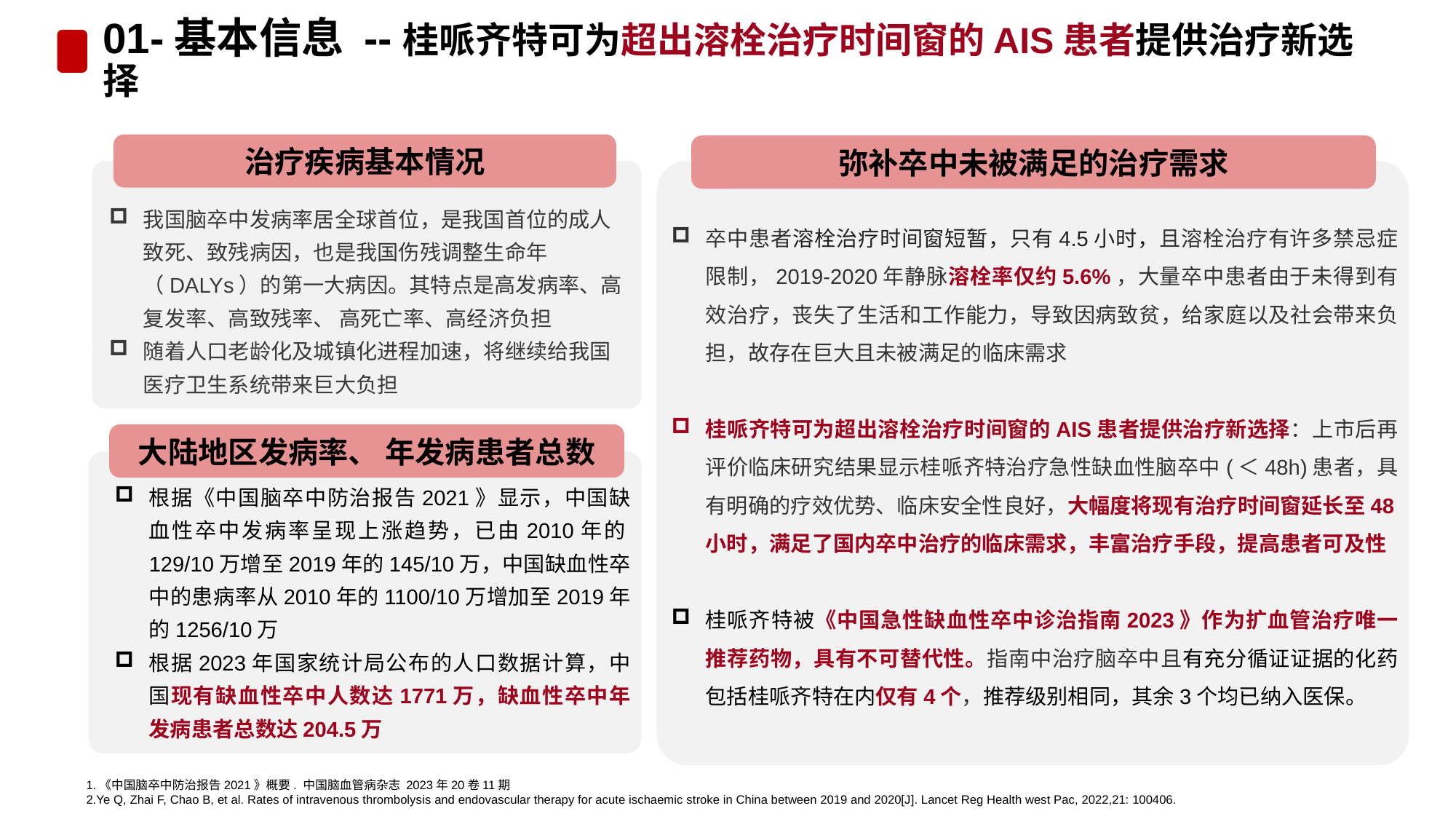

# 01-基本信息 --桂哌齐特可为超出溶栓治疗时间窗的AIS患者提供治疗新选择
治疗疾病基本情况
弥补卒中未被满足的治疗需求

我国脑卒中发病率居全球首位，是我国首位的成人致死、致残病因，也是我国伤残调整生命年（DALYs）的第一大病因。其特点是高发病率、高复发率、高致残率、 高死亡率、高经济负担
随着人口老龄化及城镇化进程加速，将继续给我国医疗卫生系统带来巨大负担
卒中患者溶栓治疗时间窗短暂，只有4.5小时，且溶栓治疗有许多禁忌症限制，2019-2020年静脉溶栓率仅约5.6%，大量卒中患者由于未得到有效治疗，丧失了生活和工作能力，导致因病致贫，给家庭以及社会带来负担，故存在巨大且未被满足的临床需求

桂哌齐特可为超出溶栓治疗时间窗的AIS患者提供治疗新选择：上市后再评价临床研究结果显示桂哌齐特治疗急性缺血性脑卒中(＜48h)患者，具有明确的疗效优势、临床安全性良好，大幅度将现有治疗时间窗延长至48小时，满足了国内卒中治疗的临床需求，丰富治疗手段，提高患者可及性

桂哌齐特被《中国急性缺血性卒中诊治指南2023》作为扩血管治疗唯一推荐药物，具有不可替代性。指南中治疗脑卒中且有充分循证证据的化药包括桂哌齐特在内仅有4个，推荐级别相同，其余3个均已纳入医保。

大陆地区发病率、 年发病患者总数

根据《中国脑卒中防治报告2021》显示，中国缺血性卒中发病率呈现上涨趋势，已由2010年的129/10万增至2019年的145/10万，中国缺血性卒中的患病率从2010年的1100/10万增加至2019年的1256/10万
根据2023年国家统计局公布的人口数据计算，中国现有缺血性卒中人数达1771万，缺血性卒中年发病患者总数达204.5万
1.《中国脑卒中防治报告2021》概要. 中国脑血管病杂志 2023年20卷11期
2.Ye Q, Zhai F, Chao B, et al. Rates of intravenous thrombolysis and endovascular therapy for acute ischaemic stroke in China between 2019 and 2020[J]. Lancet Reg Health west Pac, 2022,21: 100406.